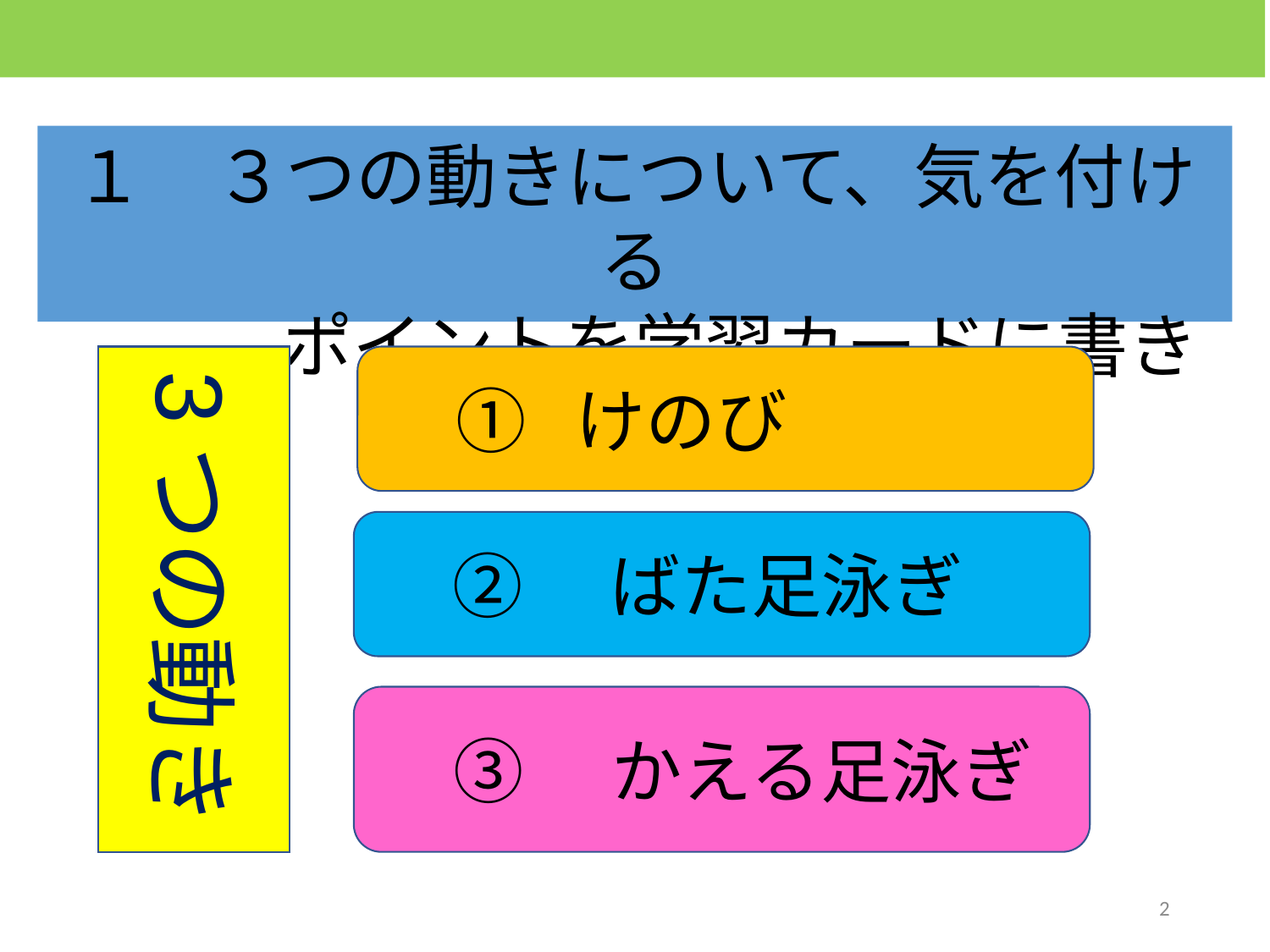

１　３つの動きについて、気を付ける
　　　ポイントを学習カードに書きましょう。
3つの動き
     ①  けのび
     ②　ばた足泳ぎ
     ③　かえる足泳ぎ
2